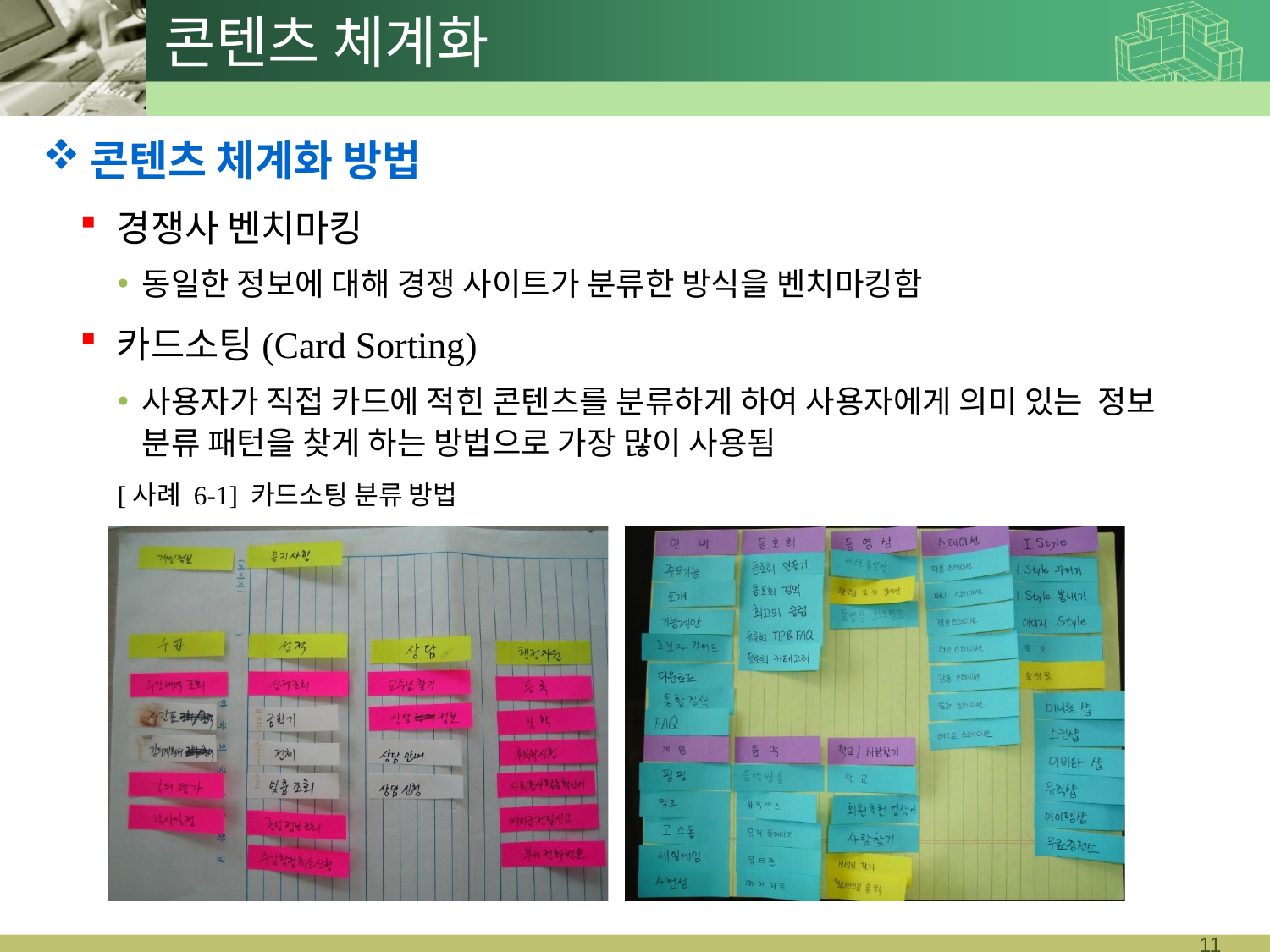

# 콘텐츠 체계화
콘텐츠 체계화 방법
경쟁사 벤치마킹
동일한 정보에 대해 경쟁 사이트가 분류한 방식을 벤치마킹함
카드소팅(Card Sorting)
사용자가 직접 카드에 적힌 콘텐츠를 분류하게 하여 사용자에게 의미 있는  정보 분류 패턴을 찾게 하는 방법으로 가장 많이 사용됨
[사례 6-1] 카드소팅 분류 방법

11